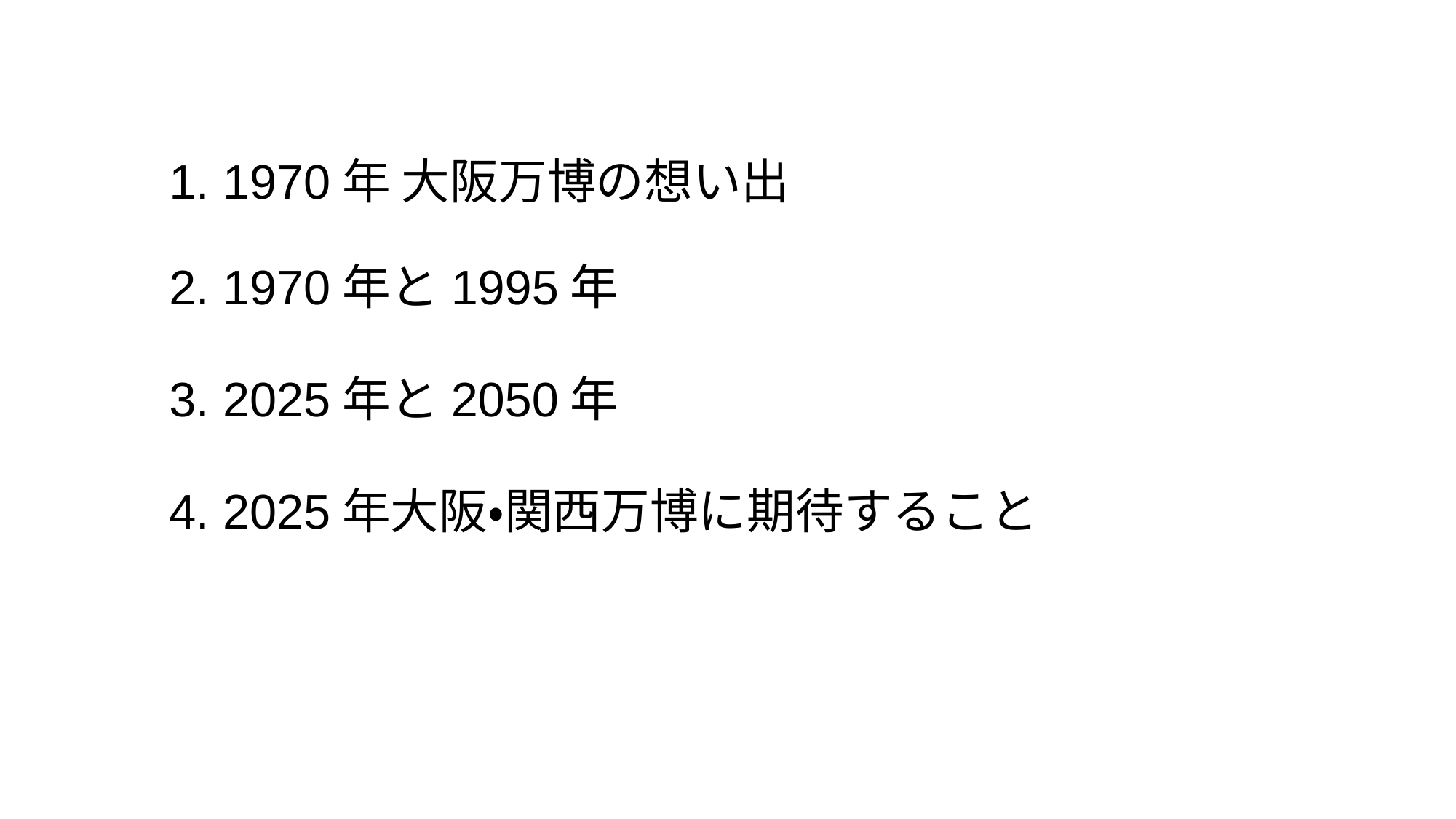

1. 1970年 大阪万博の想い出

2. 1970年と1995年

3. 2025年と2050年

4. 2025年大阪・関西万博に期待すること